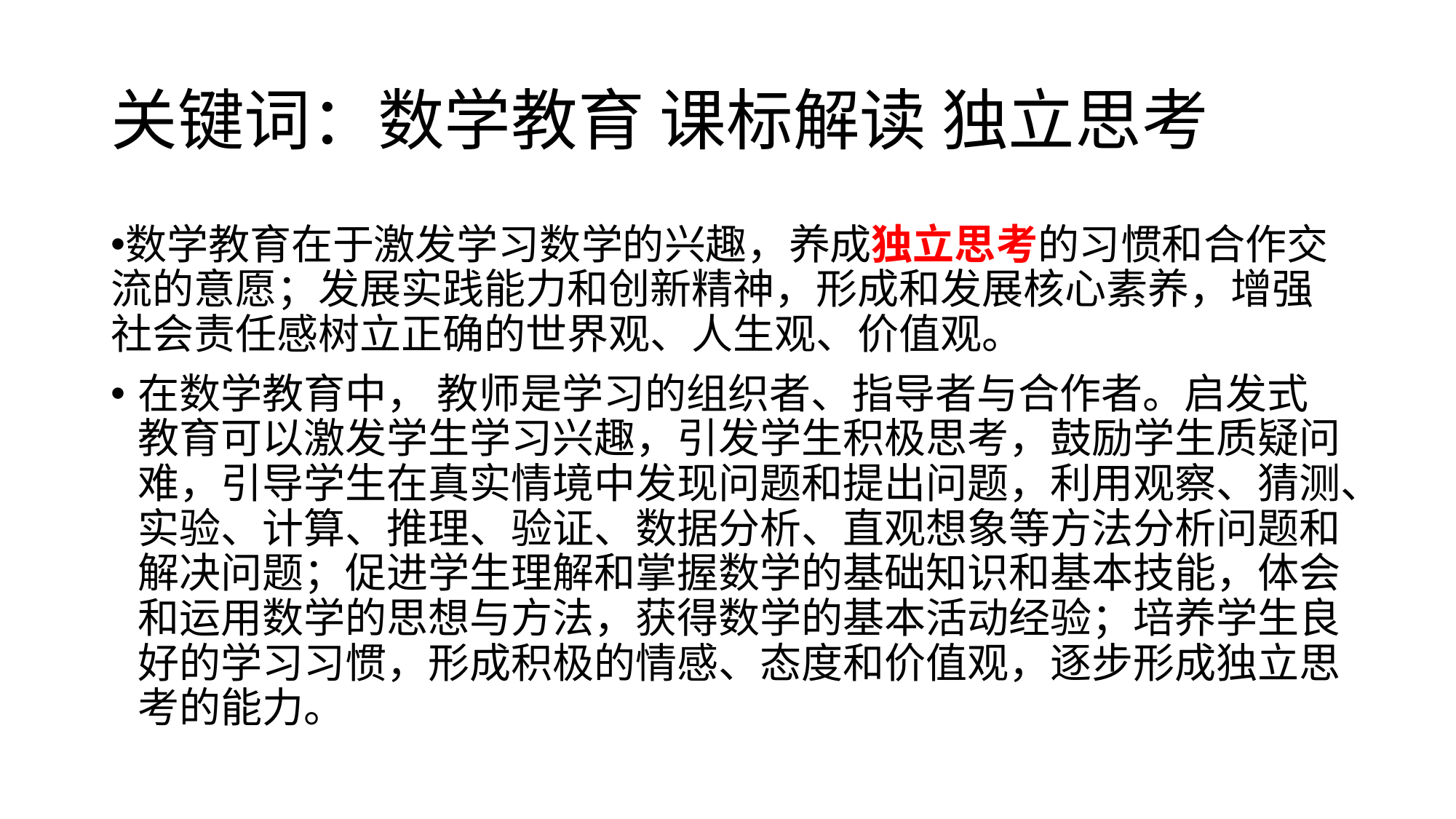

# 关键词：数学教育 课标解读 独立思考
数学教育在于激发学习数学的兴趣，养成独立思考的习惯和合作交流的意愿；发展实践能力和创新精神，形成和发展核心素养，增强社会责任感树立正确的世界观、人生观、价值观。
在数学教育中， 教师是学习的组织者、指导者与合作者。启发式教育可以激发学生学习兴趣，引发学生积极思考，鼓励学生质疑问难，引导学生在真实情境中发现问题和提出问题，利用观察、猜测、实验、计算、推理、验证、数据分析、直观想象等方法分析问题和解决问题；促进学生理解和掌握数学的基础知识和基本技能，体会和运用数学的思想与方法，获得数学的基本活动经验；培养学生良好的学习习惯，形成积极的情感、态度和价值观，逐步形成独立思考的能力。